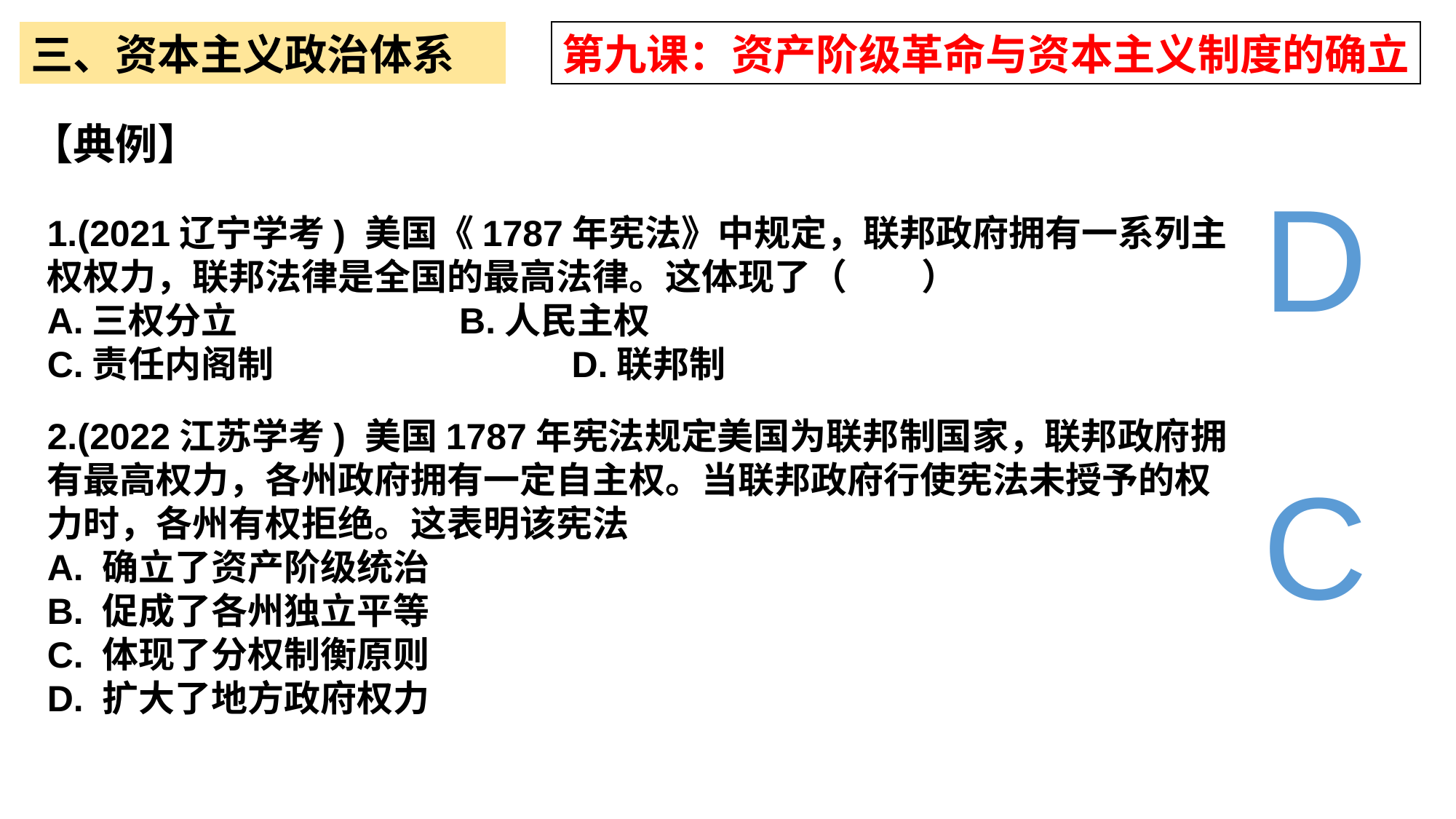

三、资本主义政治体系
第九课：资产阶级革命与资本主义制度的确立
【典例】
D
1.(2021辽宁学考) 美国《1787年宪法》中规定，联邦政府拥有一系列主权权力，联邦法律是全国的最高法律。这体现了（         ）
A.三权分立                          B.人民主权
C.责任内阁制	                       D.联邦制
2.(2022江苏学考) 美国1787年宪法规定美国为联邦制国家，联邦政府拥有最高权力，各州政府拥有一定自主权。当联邦政府行使宪法未授予的权力时，各州有权拒绝。这表明该宪法
A. 确立了资产阶级统治
B. 促成了各州独立平等
C. 体现了分权制衡原则
D. 扩大了地方政府权力
C